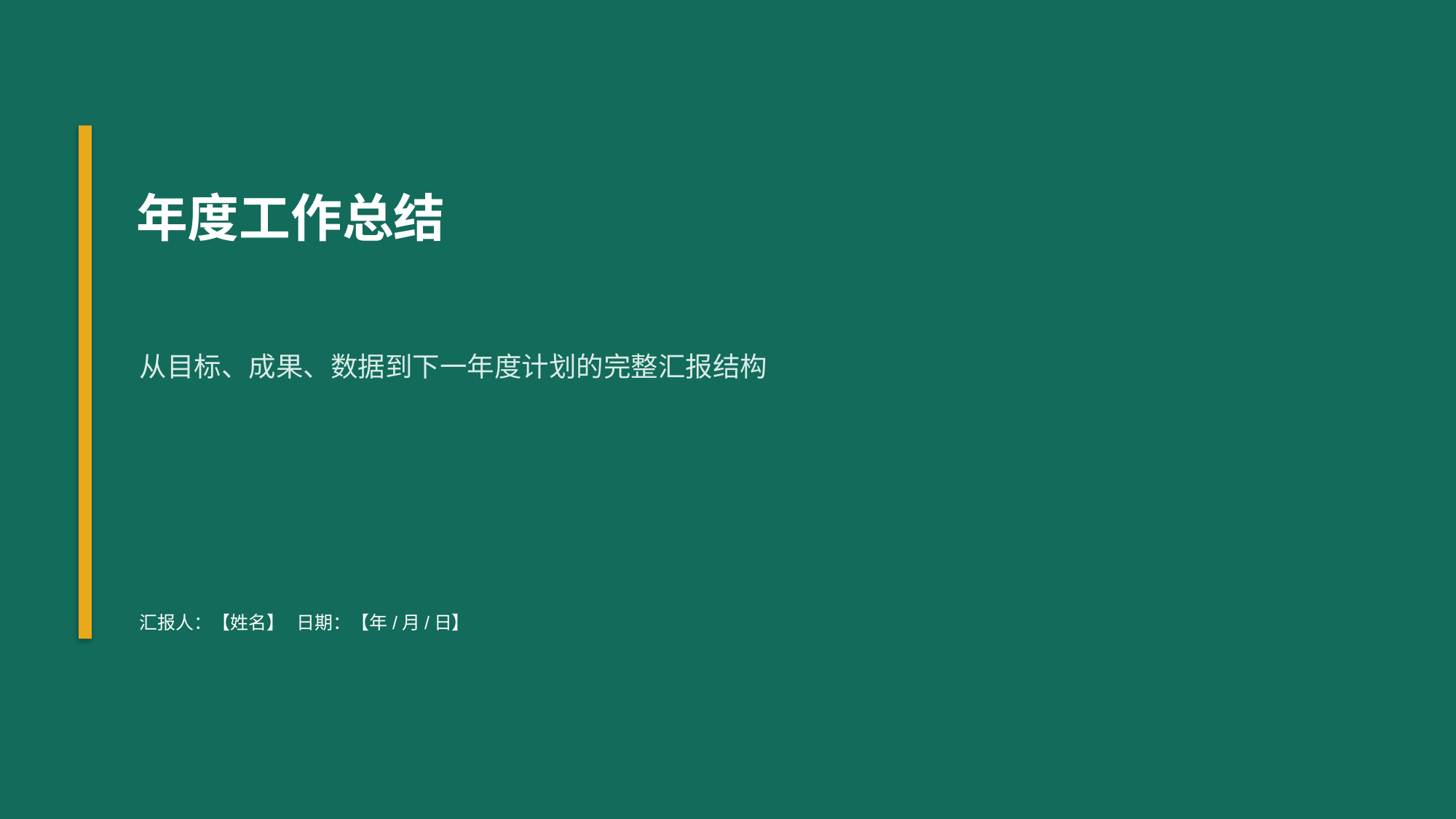

年度工作总结
从目标、成果、数据到下一年度计划的完整汇报结构
汇报人：【姓名】   日期：【年/月/日】